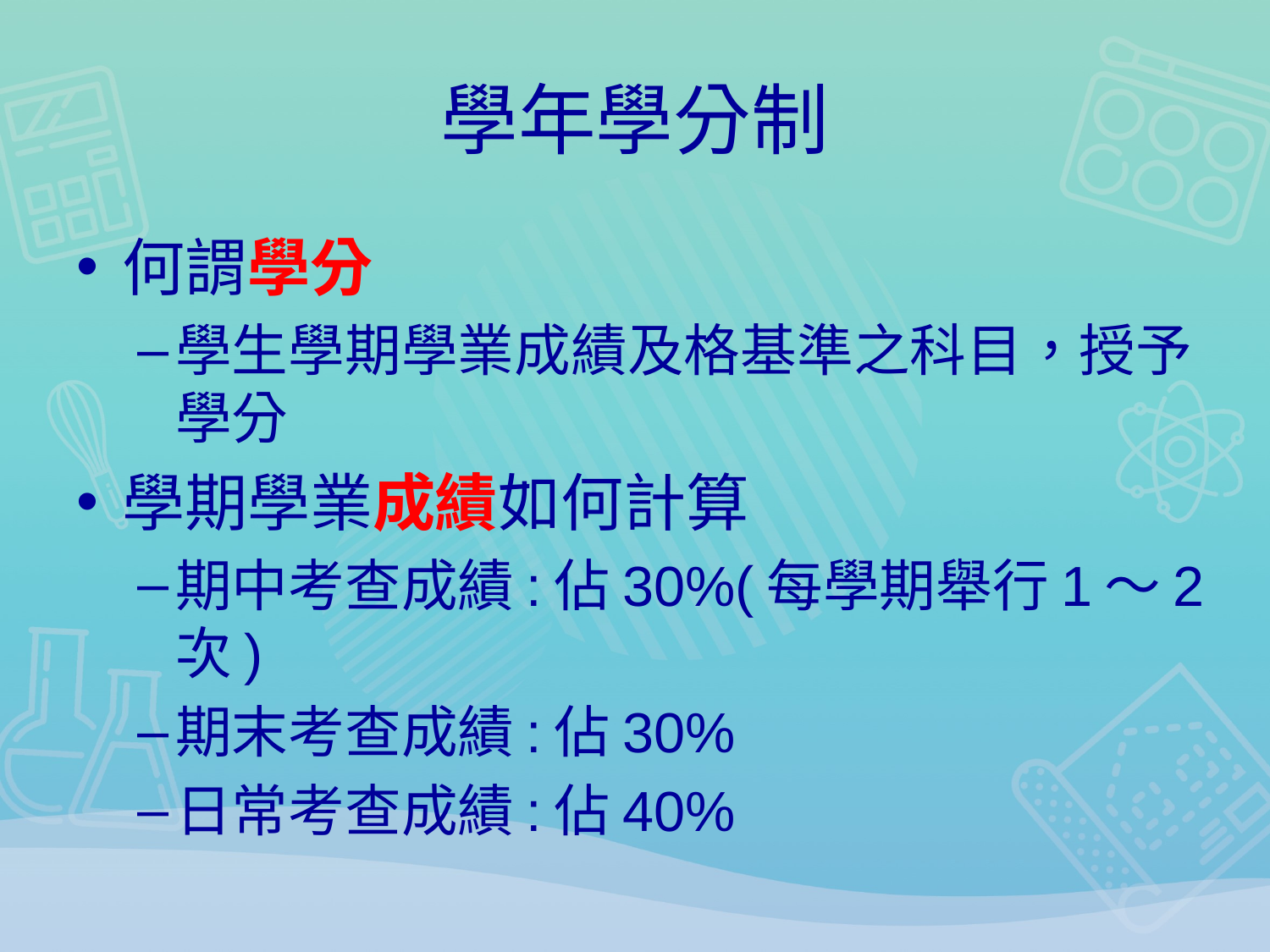

# 學年學分制
何謂學分
學生學期學業成績及格基準之科目，授予學分
學期學業成績如何計算
期中考查成績:佔30%(每學期舉行1～2次)
期末考查成績:佔30%
日常考查成績:佔40%